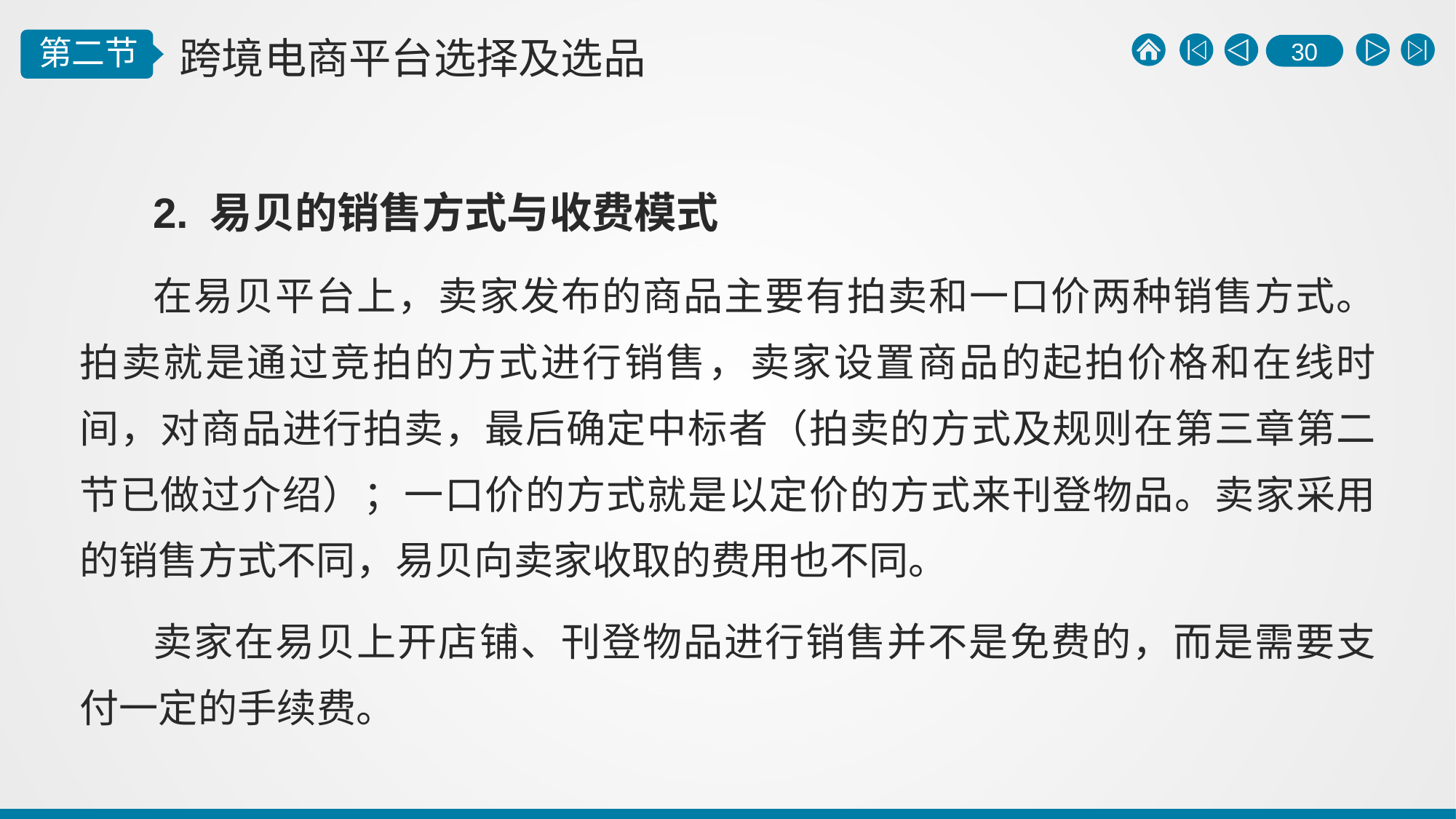

2. 易贝的销售方式与收费模式
在易贝平台上，卖家发布的商品主要有拍卖和一口价两种销售方式。拍卖就是通过竞拍的方式进行销售，卖家设置商品的起拍价格和在线时间，对商品进行拍卖，最后确定中标者（拍卖的方式及规则在第三章第二节已做过介绍）；一口价的方式就是以定价的方式来刊登物品。卖家采用的销售方式不同，易贝向卖家收取的费用也不同。
卖家在易贝上开店铺、刊登物品进行销售并不是免费的，而是需要支付一定的手续费。